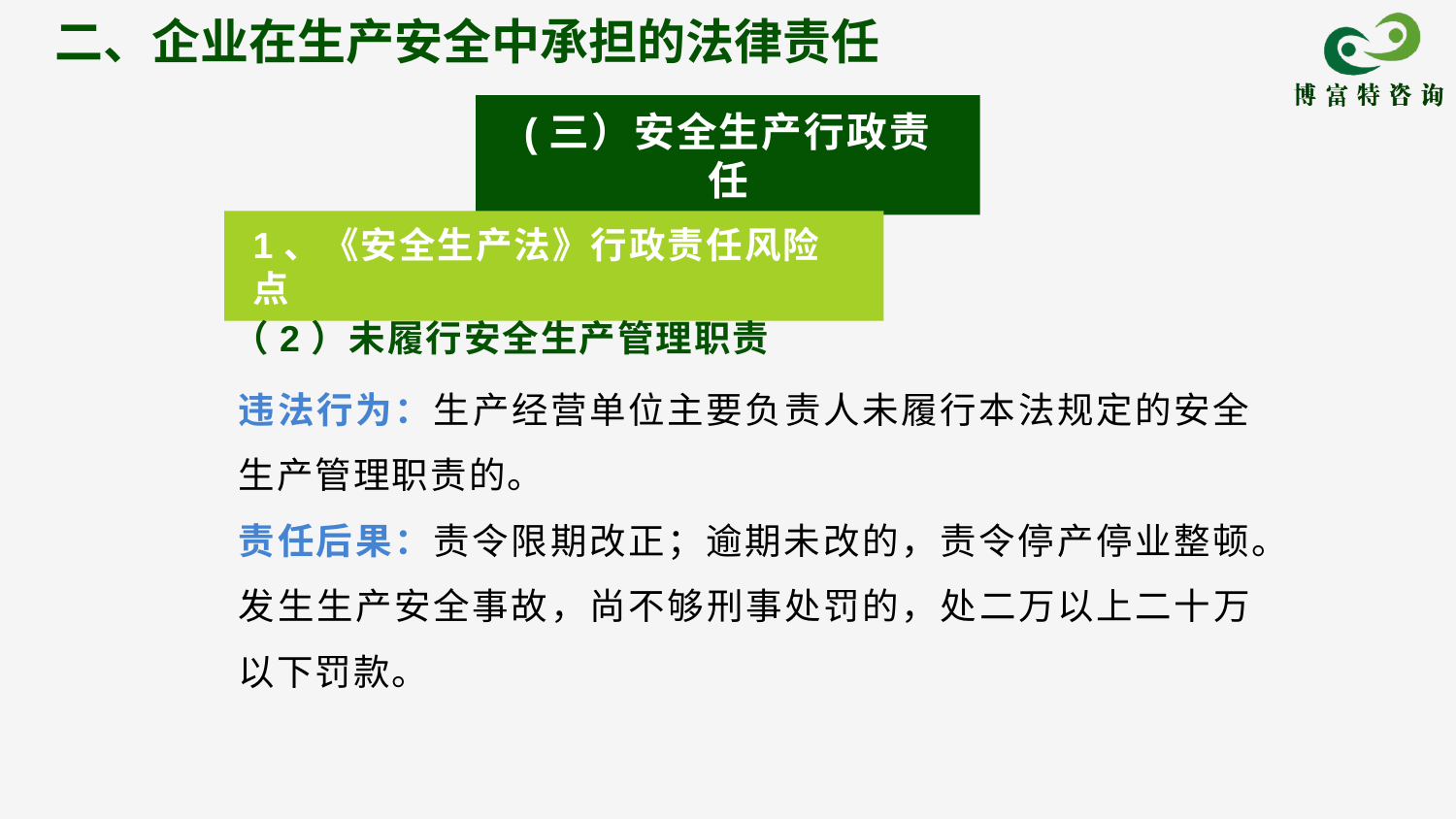

二、企业在生产安全中承担的法律责任
(三）安全生产行政责任
1、《安全生产法》行政责任风险点
违法行为：生产经营单位主要负责人未履行本法规定的安全生产管理职责的。
责任后果：责令限期改正；逾期未改的，责令停产停业整顿。
发生生产安全事故，尚不够刑事处罚的，处二万以上二十万以下罚款。
（2）未履行安全生产管理职责